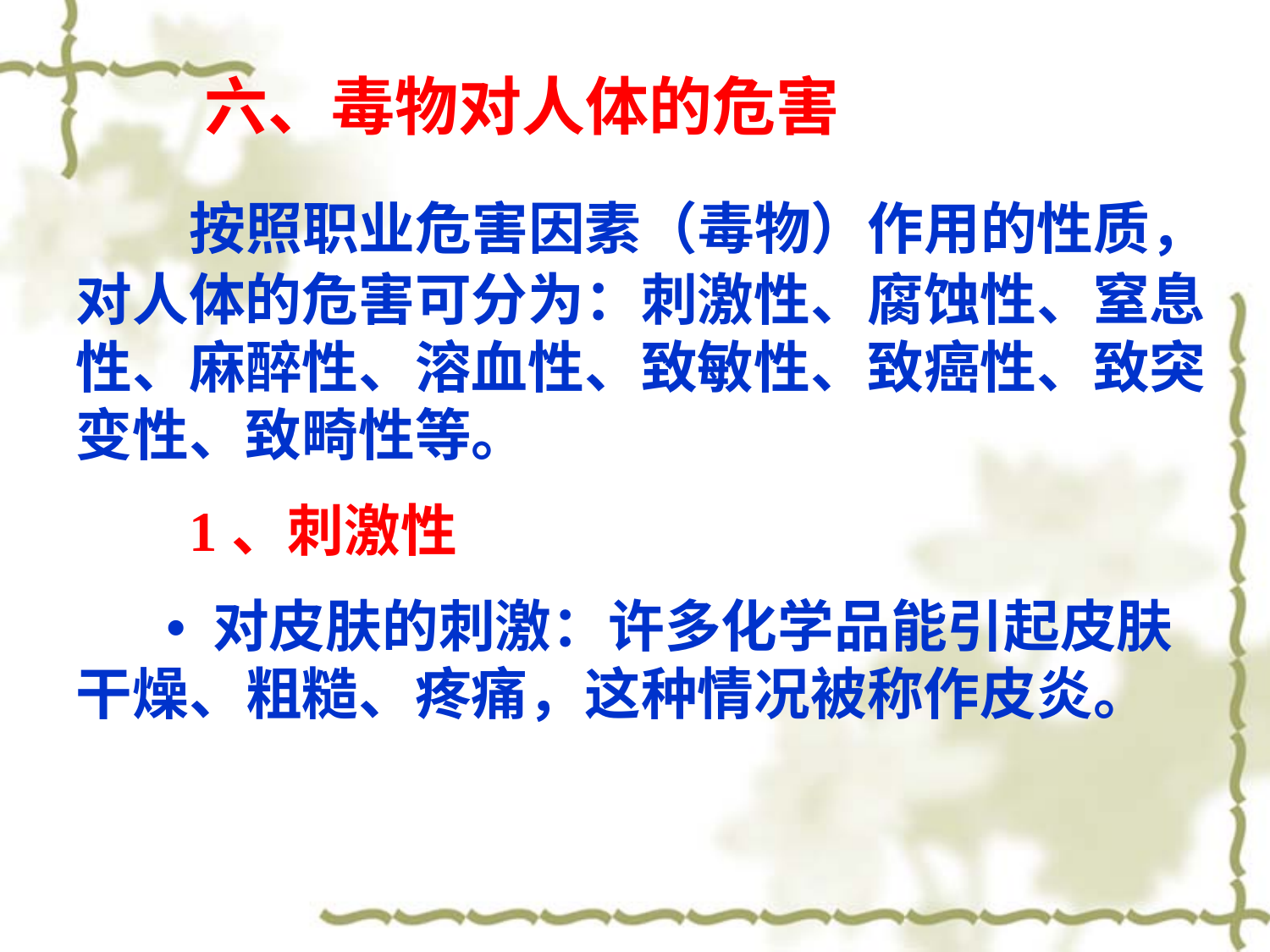

六、毒物对人体的危害
      按照职业危害因素（毒物）作用的性质，对人体的危害可分为：刺激性、腐蚀性、窒息性、麻醉性、溶血性、致敏性、致癌性、致突变性、致畸性等。
        1、刺激性
       • 对皮肤的刺激：许多化学品能引起皮肤干燥、粗糙、疼痛，这种情况被称作皮炎。
59